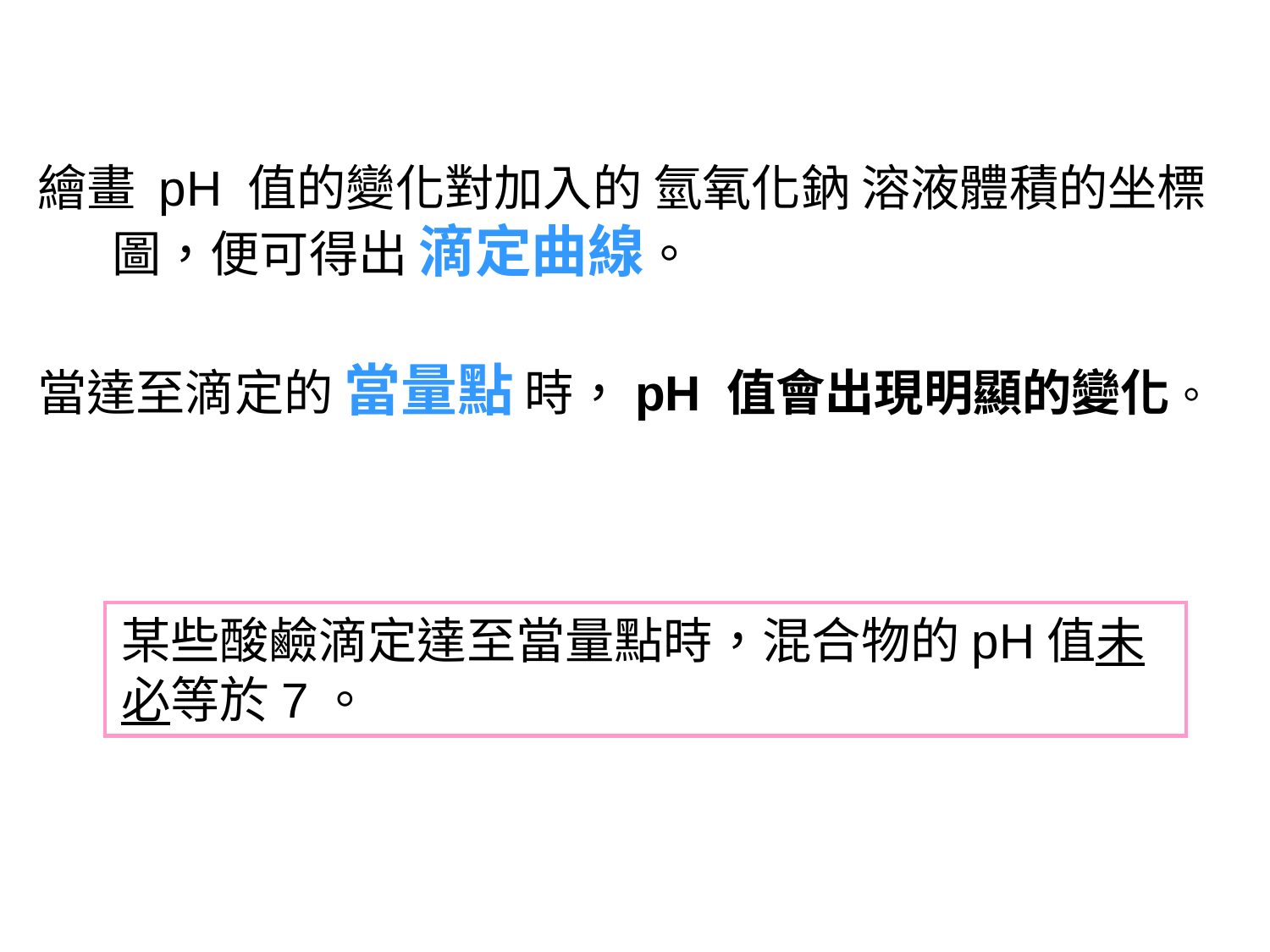

繪畫 pH 值的變化對加入的 氫氧化鈉 溶液體積的坐標圖，便可得出 滴定曲線。
當達至滴定的 當量點 時，pH 值會出現明顯的變化。

某些酸鹼滴定達至當量點時，混合物的pH值未必等於7。